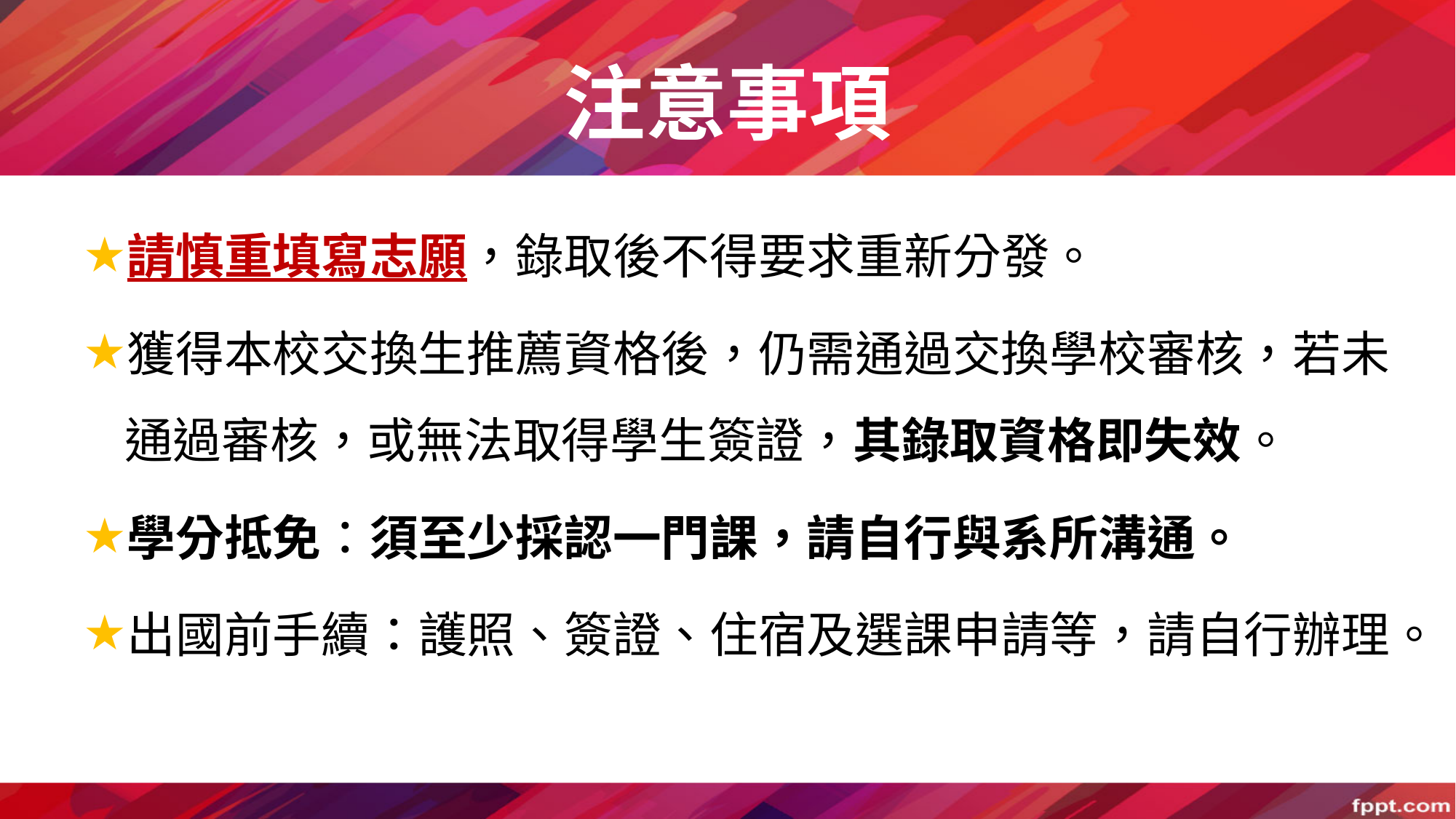

# 注意事項
請慎重填寫志願，錄取後不得要求重新分發。
獲得本校交換生推薦資格後，仍需通過交換學校審核，若未通過審核，或無法取得學生簽證，其錄取資格即失效。
學分抵免：須至少採認一門課，請自行與系所溝通。
出國前手續：護照、簽證、住宿及選課申請等，請自行辦理。